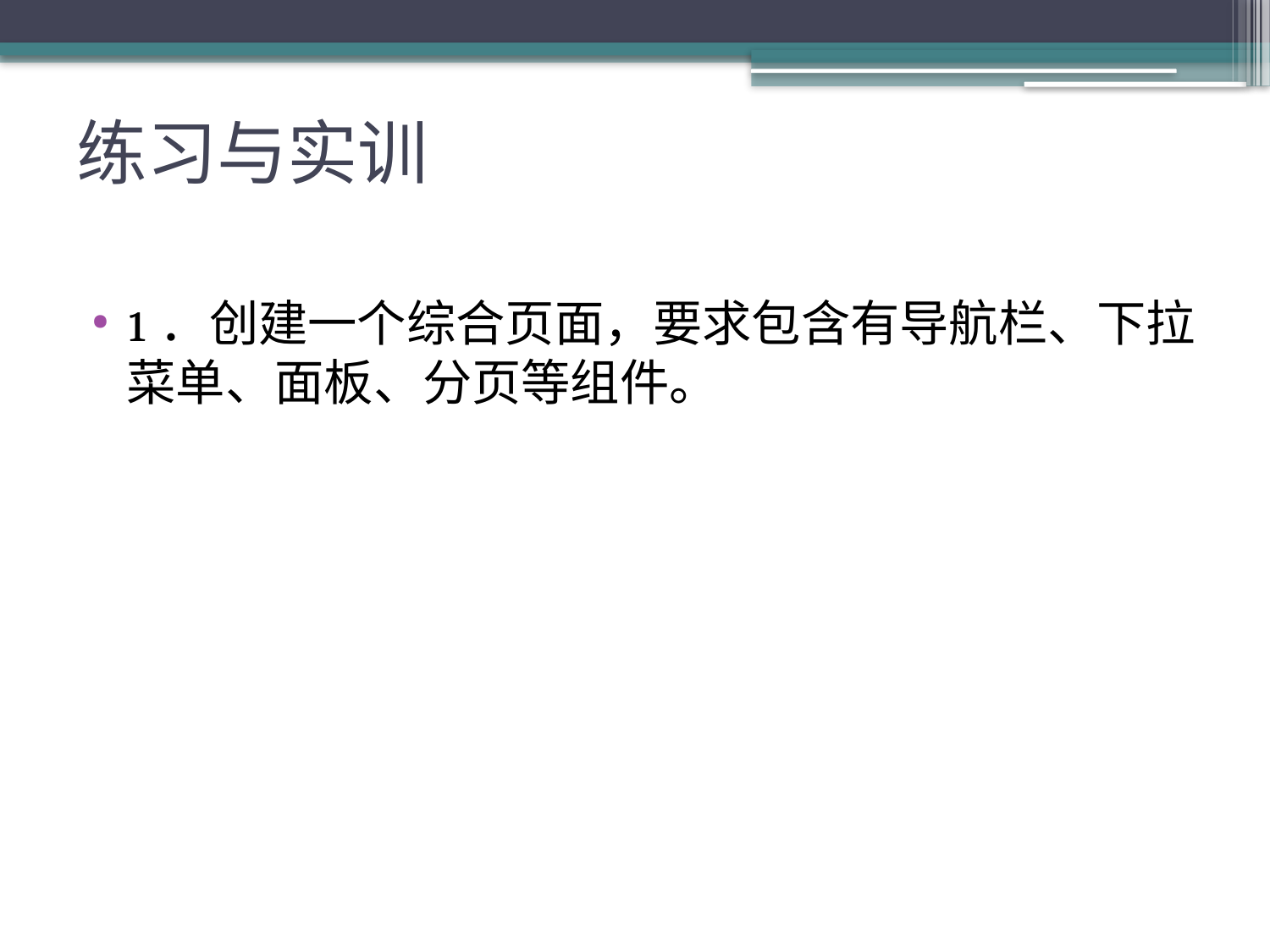

# 练习与实训
1．创建一个综合页面，要求包含有导航栏、下拉菜单、面板、分页等组件。